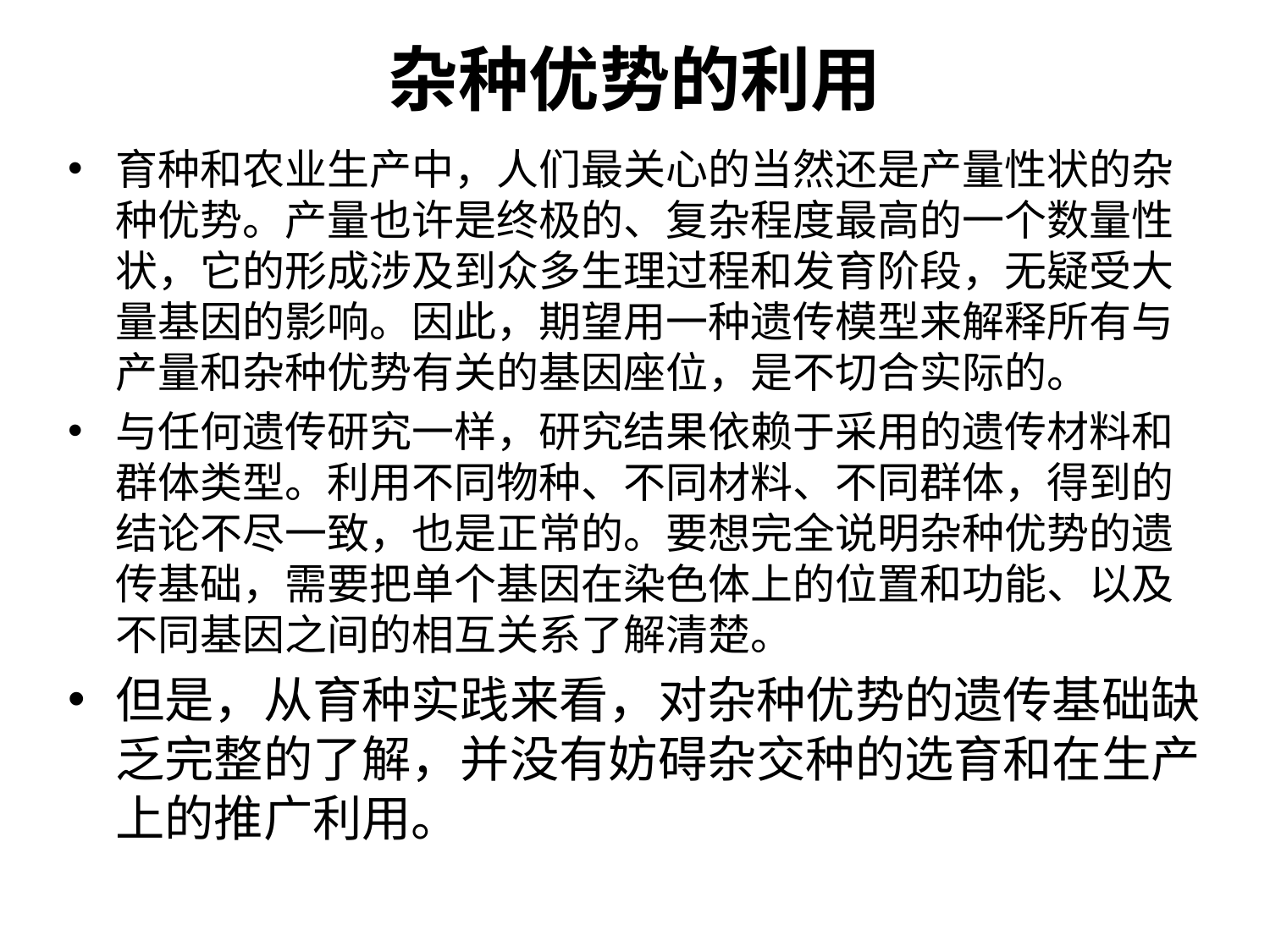

# 杂种优势的利用
育种和农业生产中，人们最关心的当然还是产量性状的杂种优势。产量也许是终极的、复杂程度最高的一个数量性状，它的形成涉及到众多生理过程和发育阶段，无疑受大量基因的影响。因此，期望用一种遗传模型来解释所有与产量和杂种优势有关的基因座位，是不切合实际的。
与任何遗传研究一样，研究结果依赖于采用的遗传材料和群体类型。利用不同物种、不同材料、不同群体，得到的结论不尽一致，也是正常的。要想完全说明杂种优势的遗传基础，需要把单个基因在染色体上的位置和功能、以及不同基因之间的相互关系了解清楚。
但是，从育种实践来看，对杂种优势的遗传基础缺乏完整的了解，并没有妨碍杂交种的选育和在生产上的推广利用。